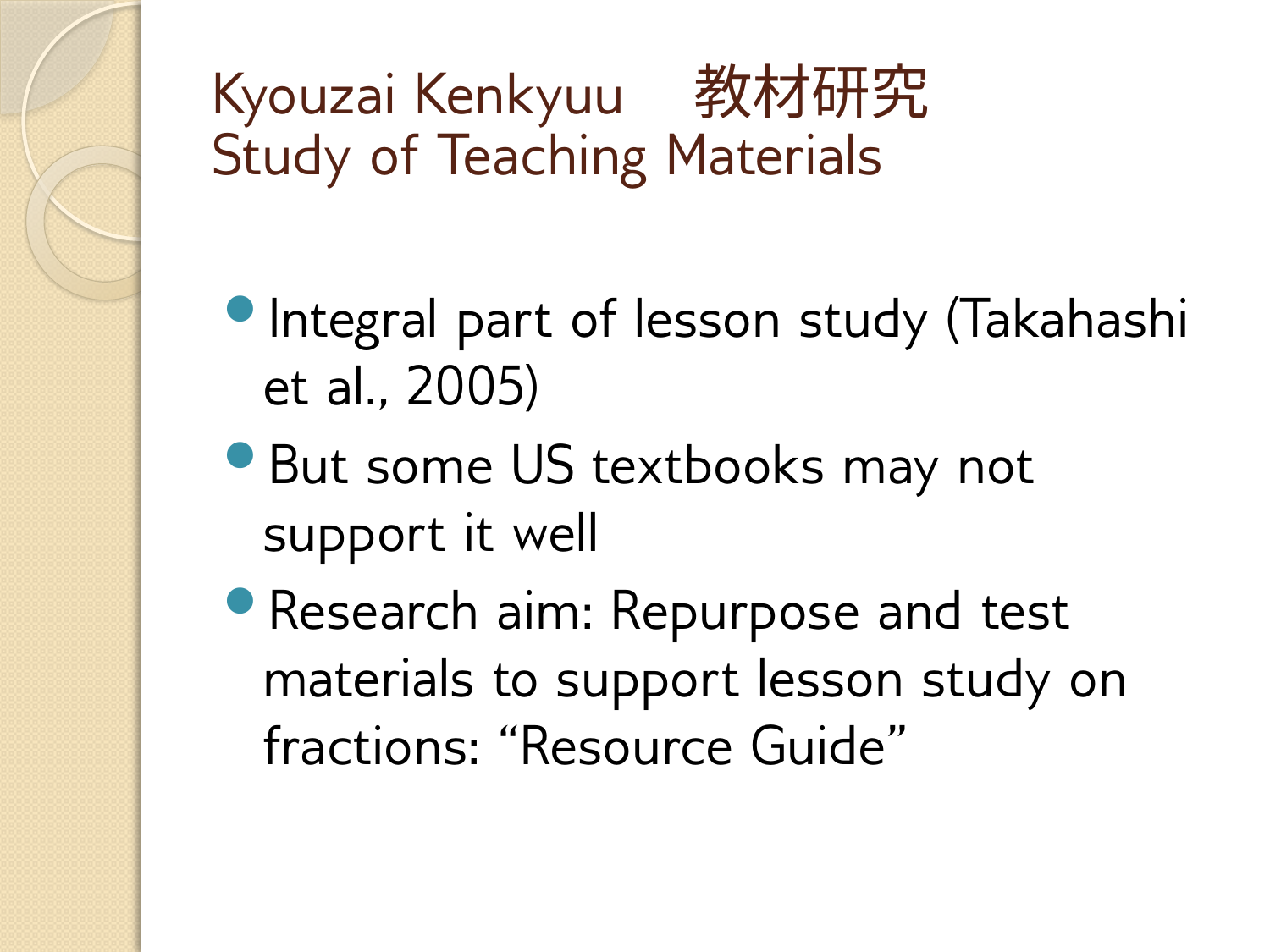

# Kyouzai Kenkyuu　教材研究 Study of Teaching Materials
Integral part of lesson study (Takahashi et al., 2005)
But some US textbooks may not support it well
Research aim: Repurpose and test materials to support lesson study on fractions: “Resource Guide”